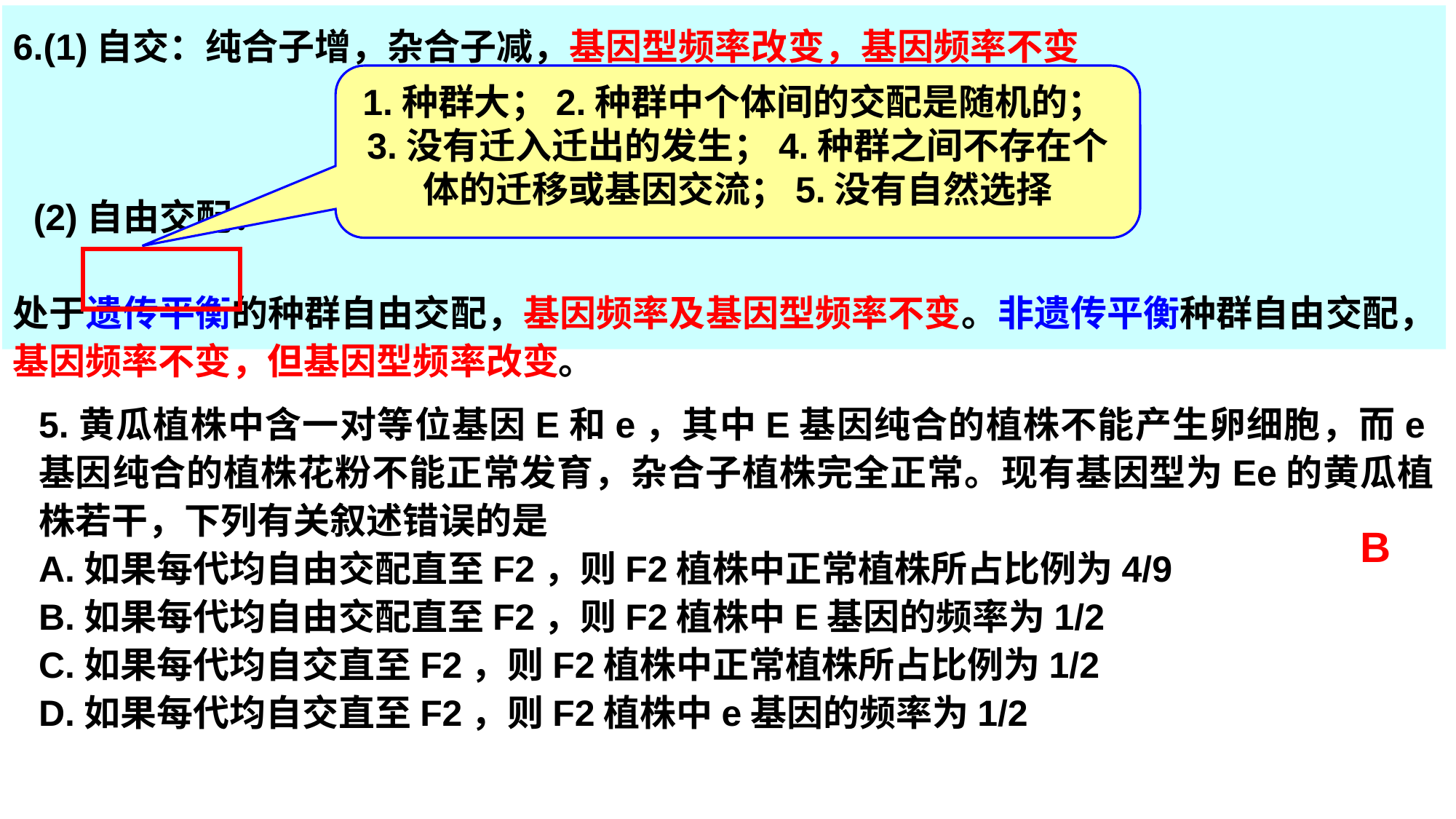

6.(1)自交：纯合子增，杂合子减，基因型频率改变，基因频率不变

  (2)自由交配：

处于遗传平衡的种群自由交配，基因频率及基因型频率不变。非遗传平衡种群自由交配，基因频率不变，但基因型频率改变。
1.种群大；2.种群中个体间的交配是随机的；3.没有迁入迁出的发生；4.种群之间不存在个体的迁移或基因交流；5.没有自然选择

5.黄瓜植株中含一对等位基因E和e，其中E基因纯合的植株不能产生卵细胞，而e基因纯合的植株花粉不能正常发育，杂合子植株完全正常。现有基因型为Ee的黄瓜植株若干，下列有关叙述错误的是
A.如果每代均自由交配直至F2，则F2植株中正常植株所占比例为4/9
B.如果每代均自由交配直至F2，则F2植株中E基因的频率为1/2
C.如果每代均自交直至F2，则F2植株中正常植株所占比例为1/2
D.如果每代均自交直至F2，则F2植株中e基因的频率为1/2

B